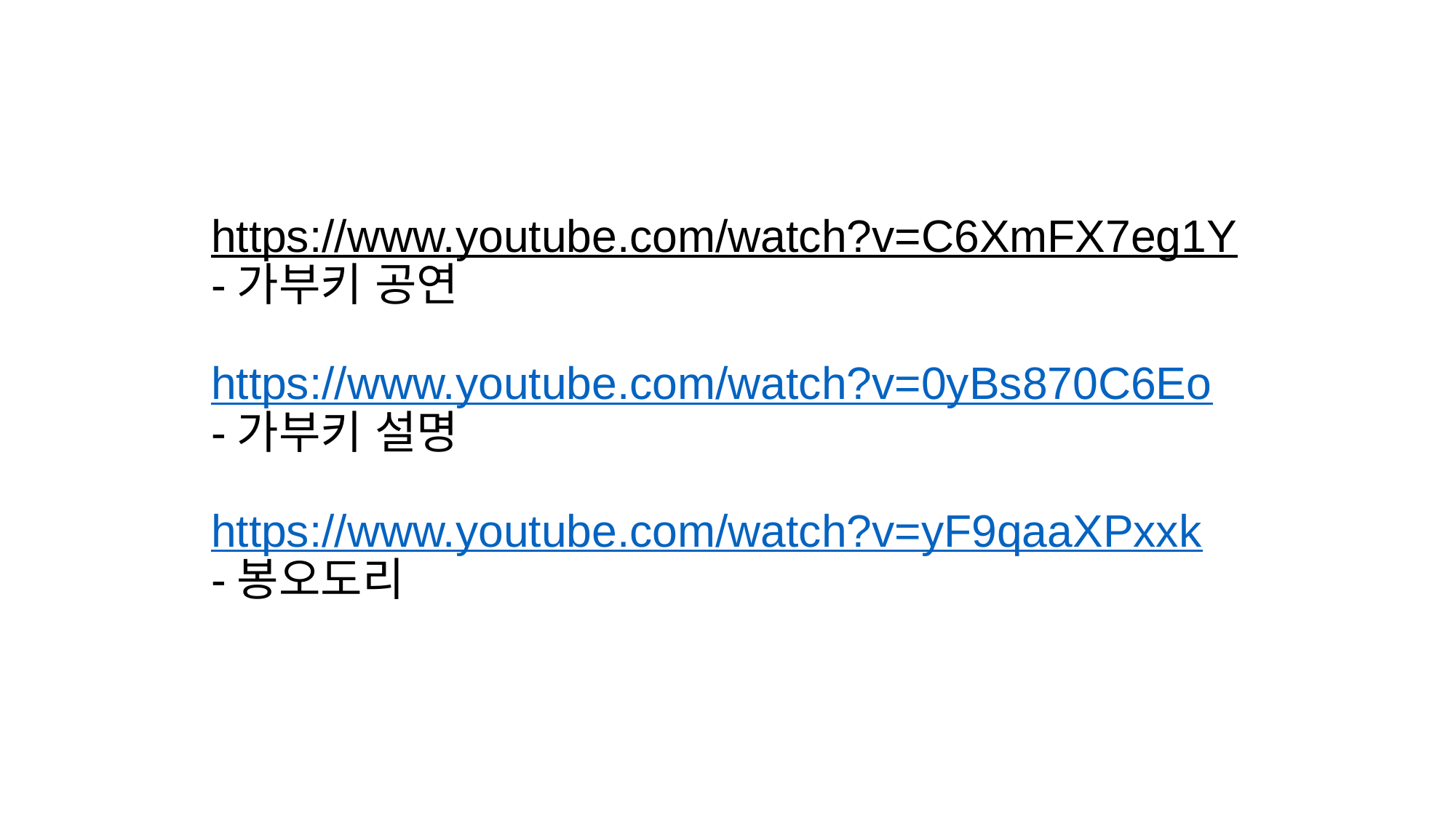

# https://www.youtube.com/watch?v=C6XmFX7eg1Y -가부키 공연 https://www.youtube.com/watch?v=0yBs870C6Eo -가부키 설명 https://www.youtube.com/watch?v=yF9qaaXPxxk -봉오도리